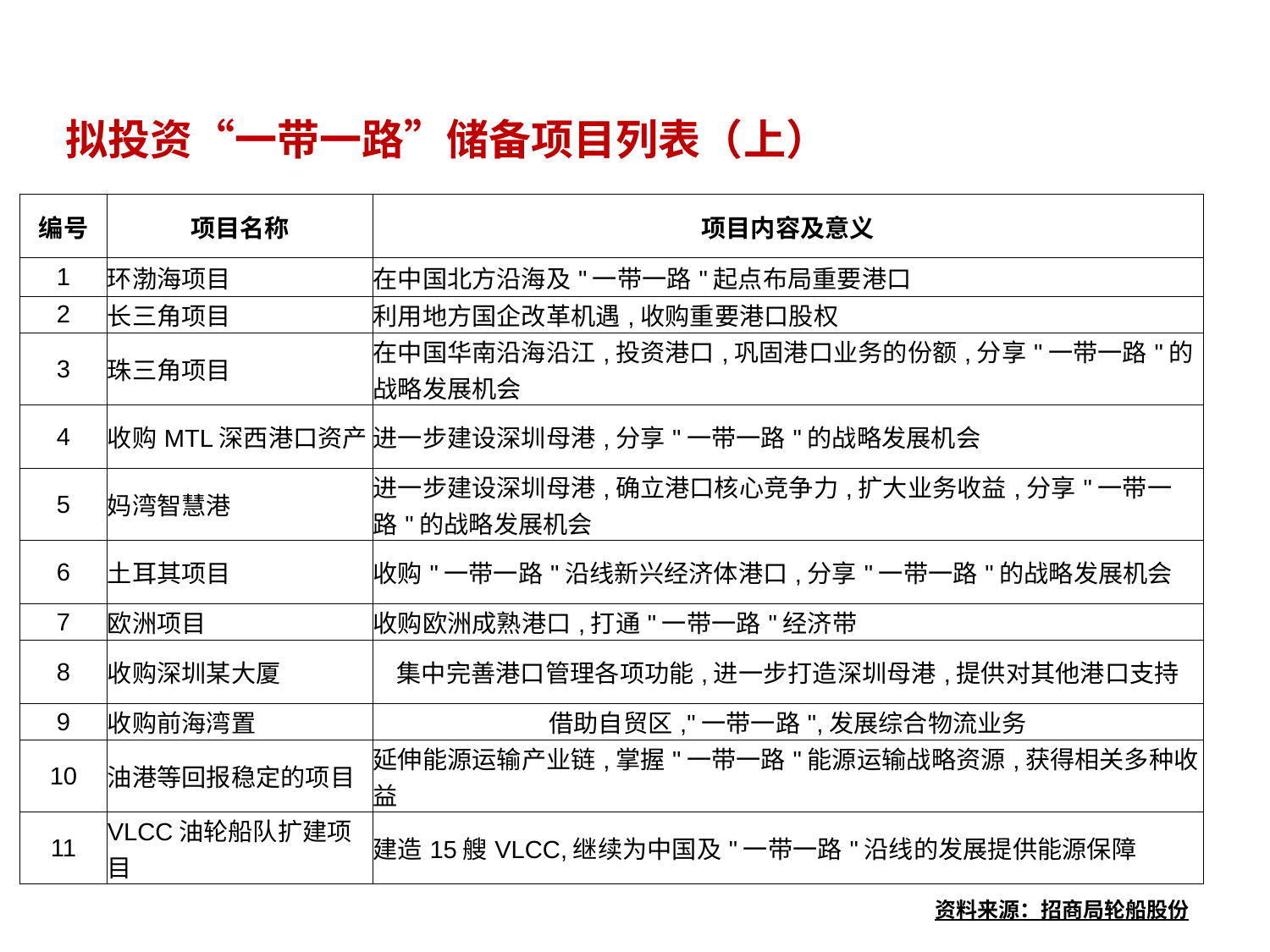

拟投资“一带一路”储备项目列表（上）
| 编号 | 项目名称 | 项目内容及意义 |
| --- | --- | --- |
| 1 | 环渤海项目 | 在中国北方沿海及"一带一路"起点布局重要港口 |
| 2 | 长三角项目 | 利用地方国企改革机遇,收购重要港口股权 |
| 3 | 珠三角项目 | 在中国华南沿海沿江,投资港口,巩固港口业务的份额,分享"一带一路"的战略发展机会 |
| 4 | 收购MTL深西港口资产 | 进一步建设深圳母港,分享"一带一路"的战略发展机会 |
| 5 | 妈湾智慧港 | 进一步建设深圳母港,确立港口核心竞争力,扩大业务收益,分享"一带一路"的战略发展机会 |
| 6 | 土耳其项目 | 收购"一带一路"沿线新兴经济体港口,分享"一带一路"的战略发展机会 |
| 7 | 欧洲项目 | 收购欧洲成熟港口,打通"一带一路"经济带 |
| 8 | 收购深圳某大厦 | 集中完善港口管理各项功能,进一步打造深圳母港,提供对其他港口支持 |
| 9 | 收购前海湾置 | 借助自贸区,"一带一路",发展综合物流业务 |
| 10 | 油港等回报稳定的项目 | 延伸能源运输产业链,掌握"一带一路"能源运输战略资源,获得相关多种收益 |
| 11 | VLCC油轮船队扩建项目 | 建造15艘VLCC,继续为中国及"一带一路"沿线的发展提供能源保障 |
资料来源：招商局轮船股份